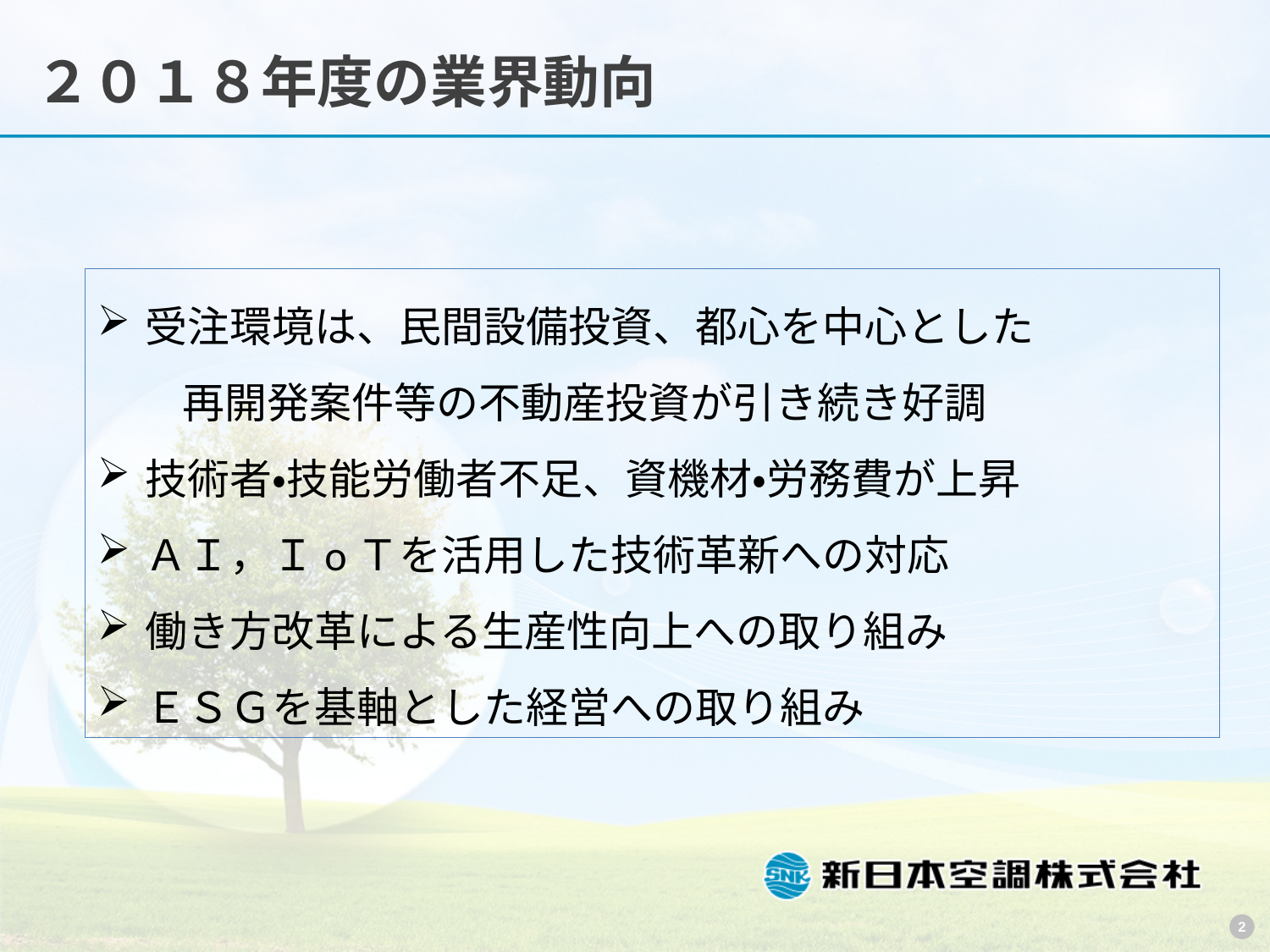

２０１８年度の業界動向

受注環境は、民間設備投資、都心を中心とした
　　再開発案件等の不動産投資が引き続き好調
技術者・技能労働者不足、資機材・労務費が上昇
ＡＩ，ＩoＴを活用した技術革新への対応
働き方改革による生産性向上への取り組み
ＥＳＧを基軸とした経営への取り組み